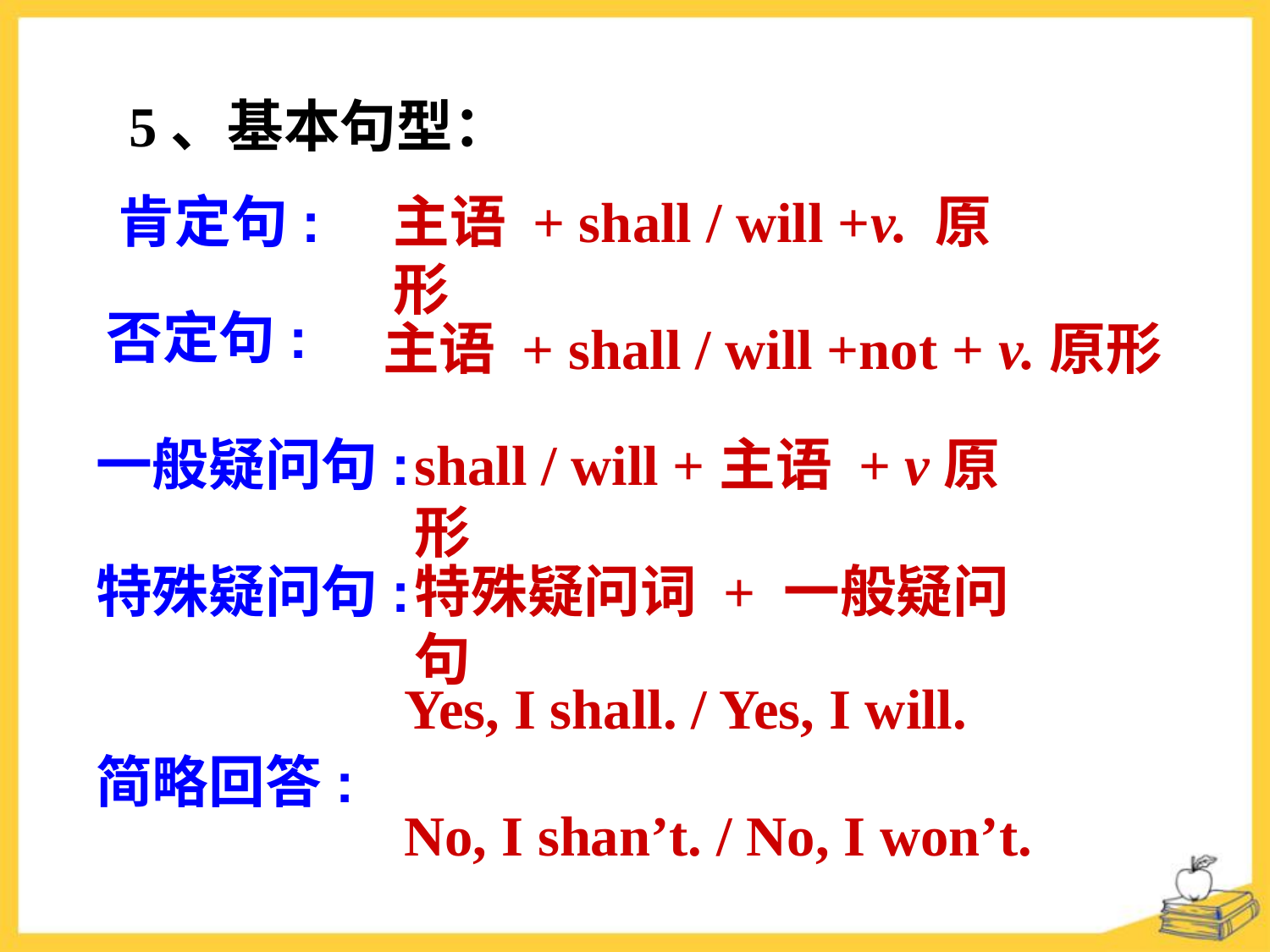

5、基本句型：
肯定句:
主语 + shall / will +v. 原形

否定句:
主语 + shall / will +not + v.原形
一般疑问句:
shall / will +主语 + v原形
特殊疑问句:
特殊疑问词 + 一般疑问句
Yes, I shall. / Yes, I will.

简略回答:
No, I shan’t. / No, I won’t.